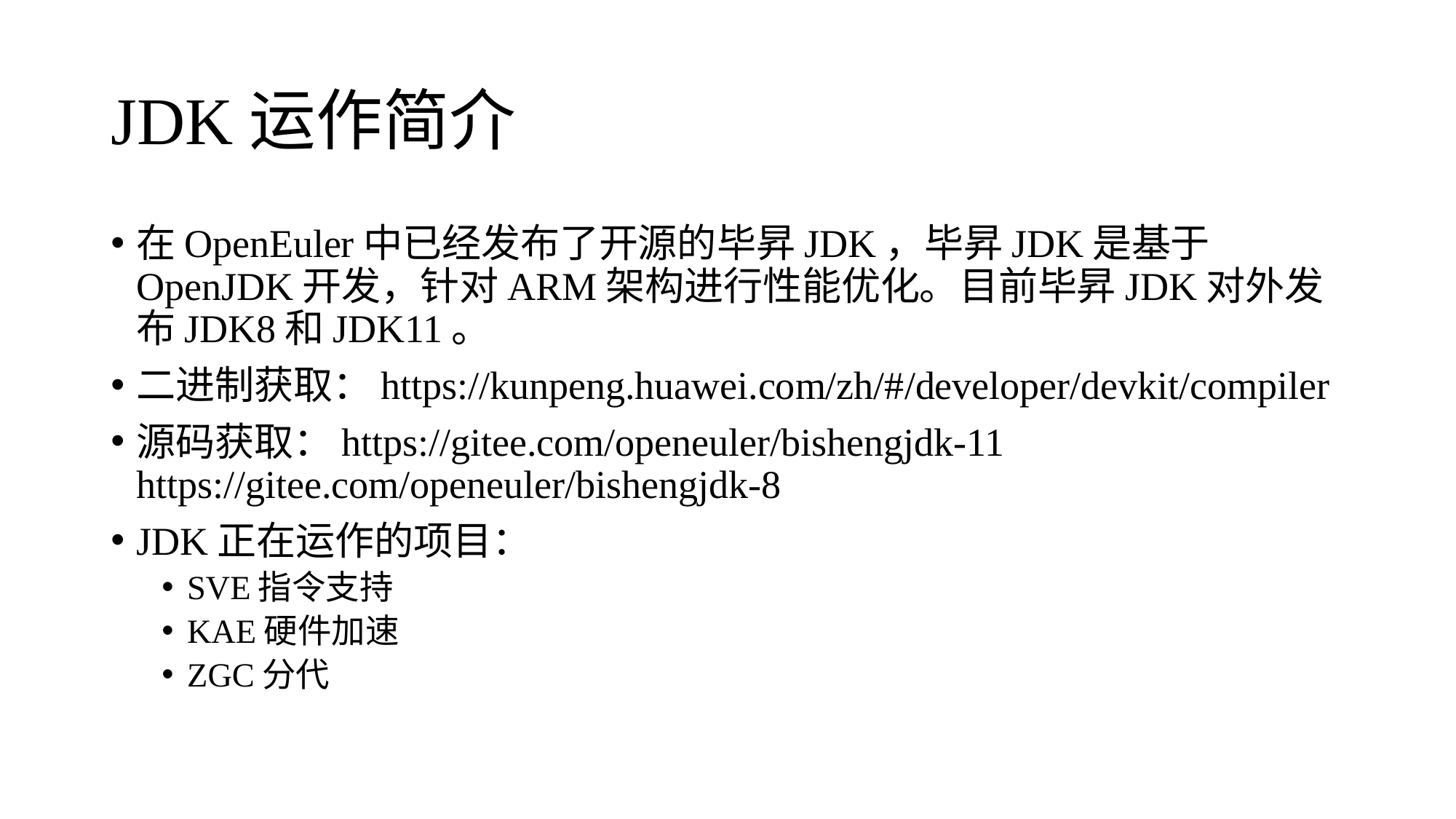

# JDK运作简介
在OpenEuler中已经发布了开源的毕昇JDK，毕昇JDK是基于OpenJDK开发，针对ARM架构进行性能优化。目前毕昇JDK对外发布JDK8和JDK11。
二进制获取：https://kunpeng.huawei.com/zh/#/developer/devkit/compiler
源码获取：https://gitee.com/openeuler/bishengjdk-11 https://gitee.com/openeuler/bishengjdk-8
JDK正在运作的项目：
SVE指令支持
KAE硬件加速
ZGC分代